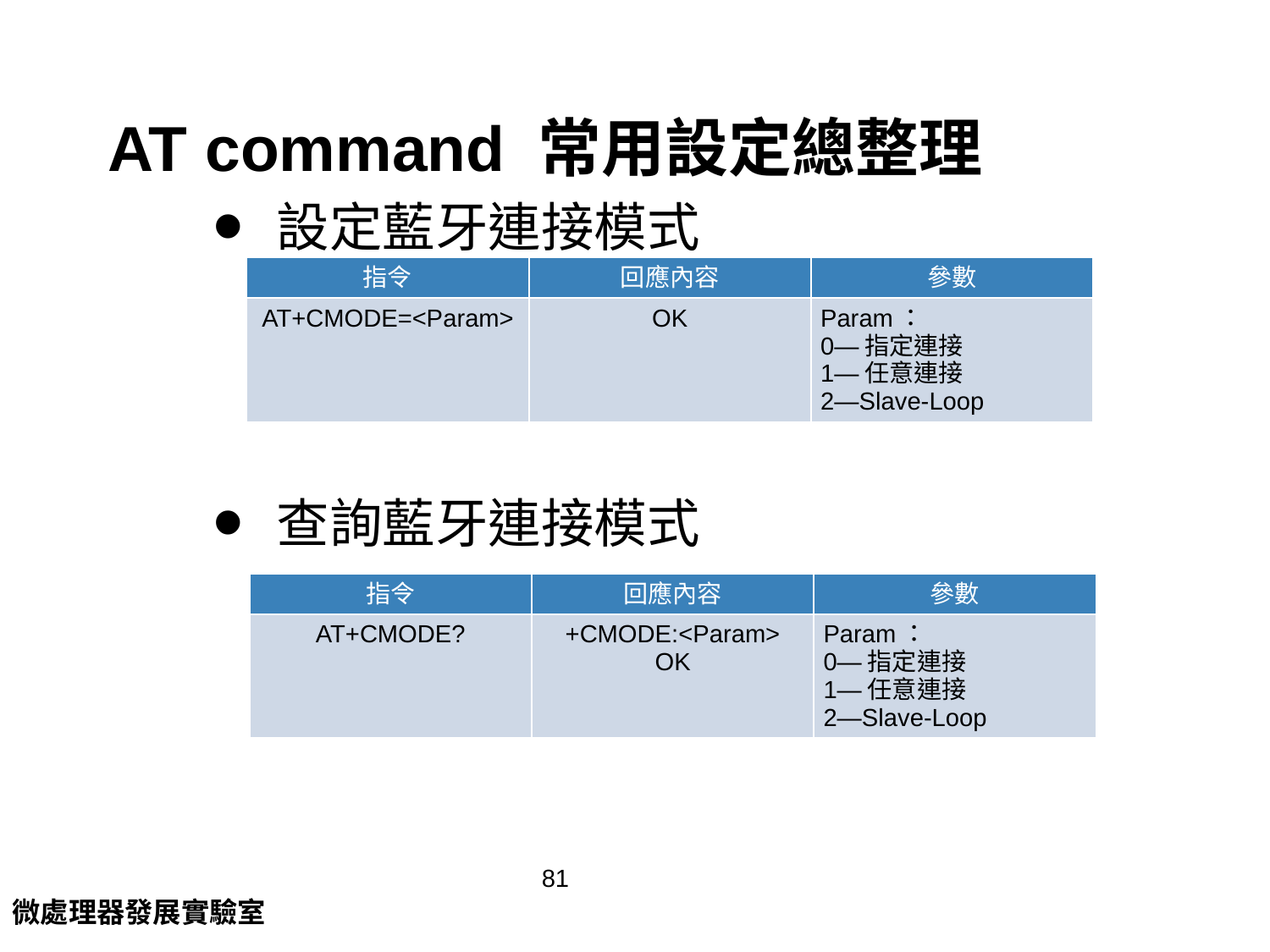

# AT command 常用設定總整理
設定藍牙連接模式

查詢藍牙連接模式

| 指令 | 回應內容 | 參數 |
| --- | --- | --- |
| AT+CMODE=<Param> | OK | Param： 0―指定連接 1―任意連接 2―Slave-Loop |
| 指令 | 回應內容 | 參數 |
| --- | --- | --- |
| AT+CMODE? | +CMODE:<Param> OK | Param： 0―指定連接 1―任意連接 2―Slave-Loop |
81
微處理器發展實驗室